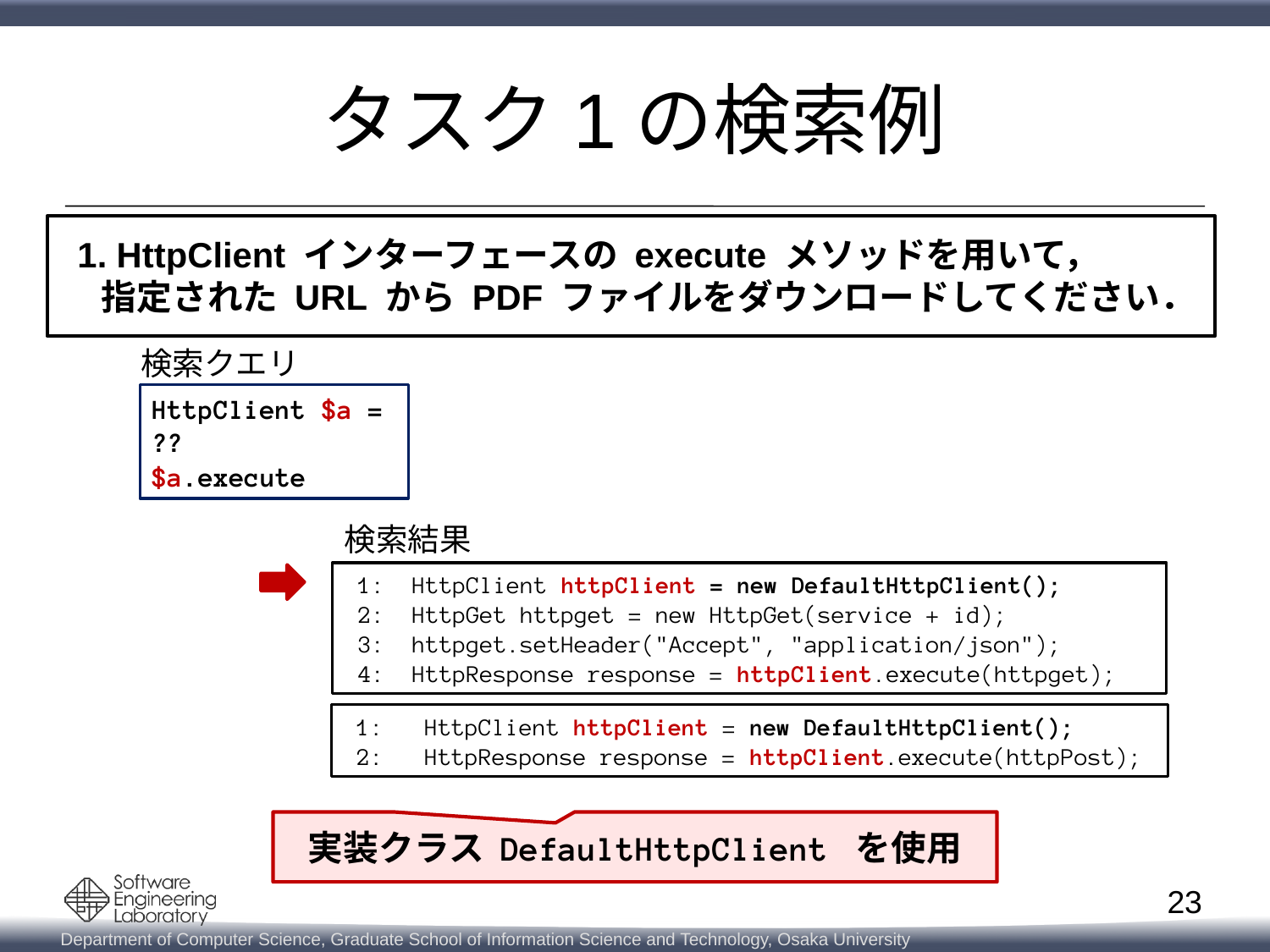

# タスク1の検索例

1. HttpClient インターフェースの execute メソッドを用いて，
   指定された URL から PDF ファイルをダウンロードしてください．
検索クエリ
HttpClient $a =
??
$a.execute
検索結果
 1:  HttpClient httpClient = new DefaultHttpClient();
 2:  HttpGet httpget = new HttpGet(service + id);
 3:  httpget.setHeader("Accept", "application/json");
 4:  HttpResponse response = httpClient.execute(httpget);

 1:   HttpClient httpClient = new DefaultHttpClient();
 2:   HttpResponse response = httpClient.execute(httpPost);
実装クラス DefaultHttpClient を使用
23